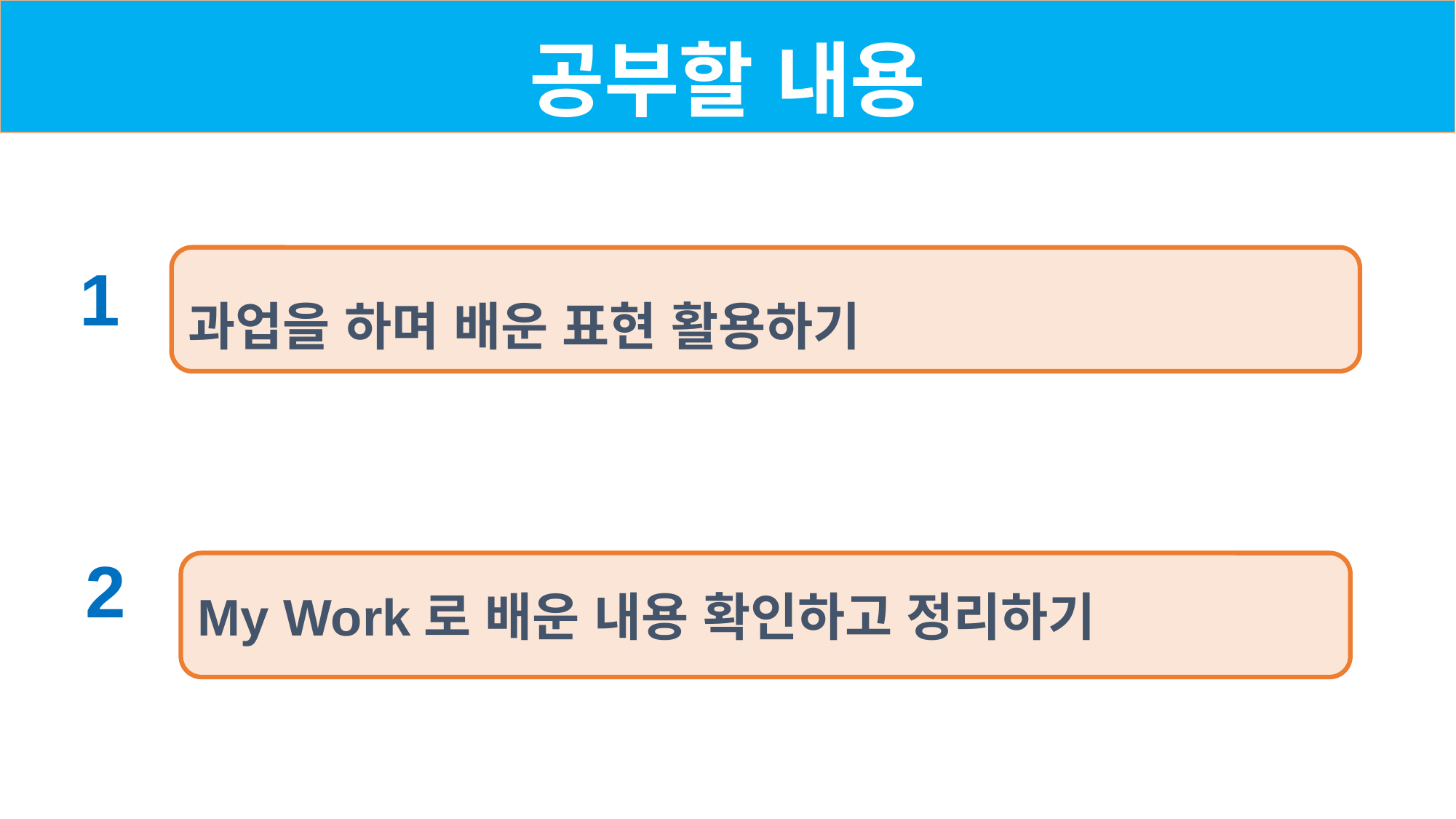

공부할 내용
1
과업을 하며 배운 표현 활용하기
2
My Work로 배운 내용 확인하고 정리하기